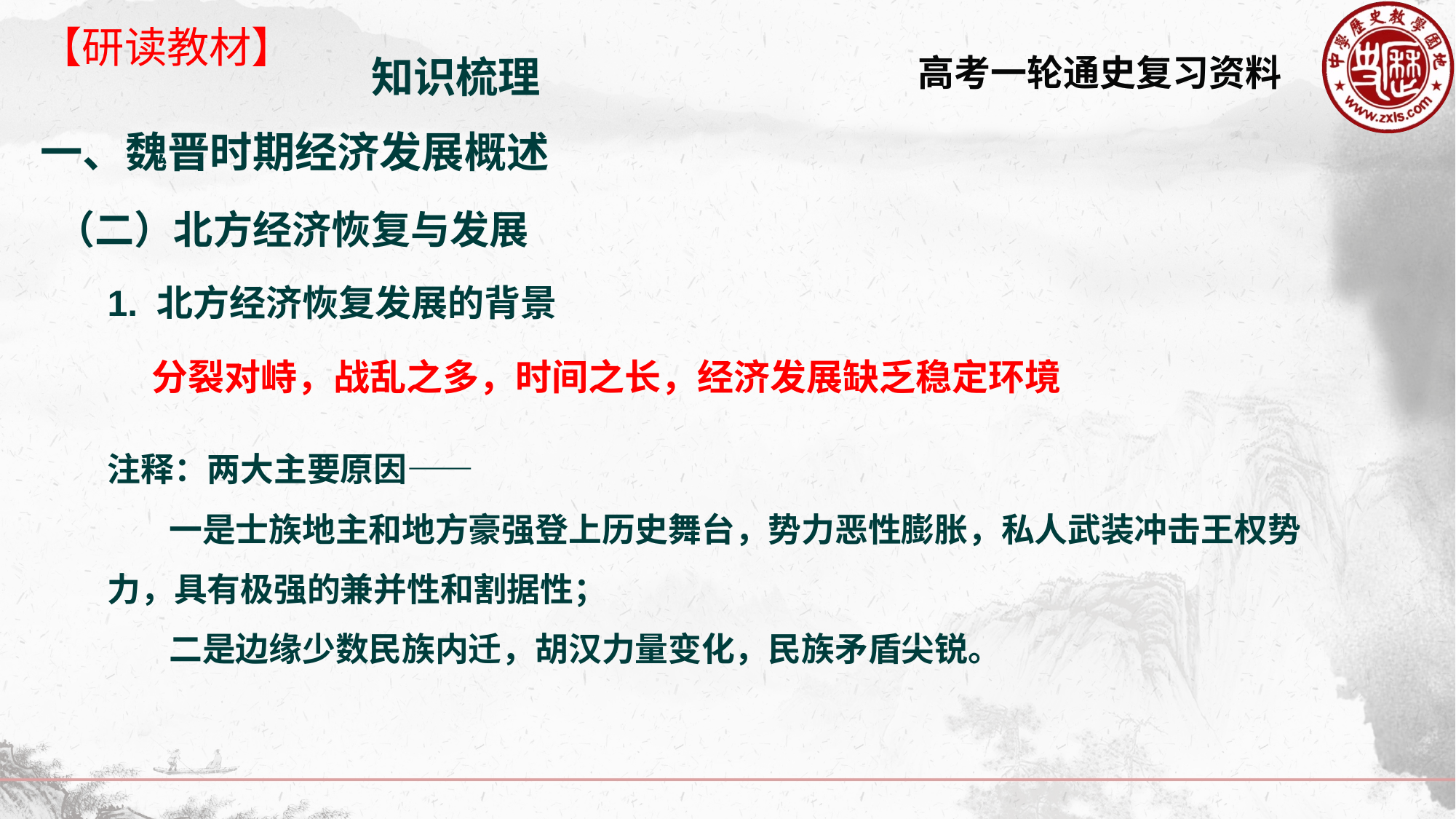

【研读教材】
知识梳理
一、魏晋时期经济发展概述
（二）北方经济恢复与发展
1. 北方经济恢复发展的背景
分裂对峙，战乱之多，时间之长，经济发展缺乏稳定环境
注释：两大主要原因——
       一是士族地主和地方豪强登上历史舞台，势力恶性膨胀，私人武装冲击王权势力，具有极强的兼并性和割据性；
       二是边缘少数民族内迁，胡汉力量变化，民族矛盾尖锐。